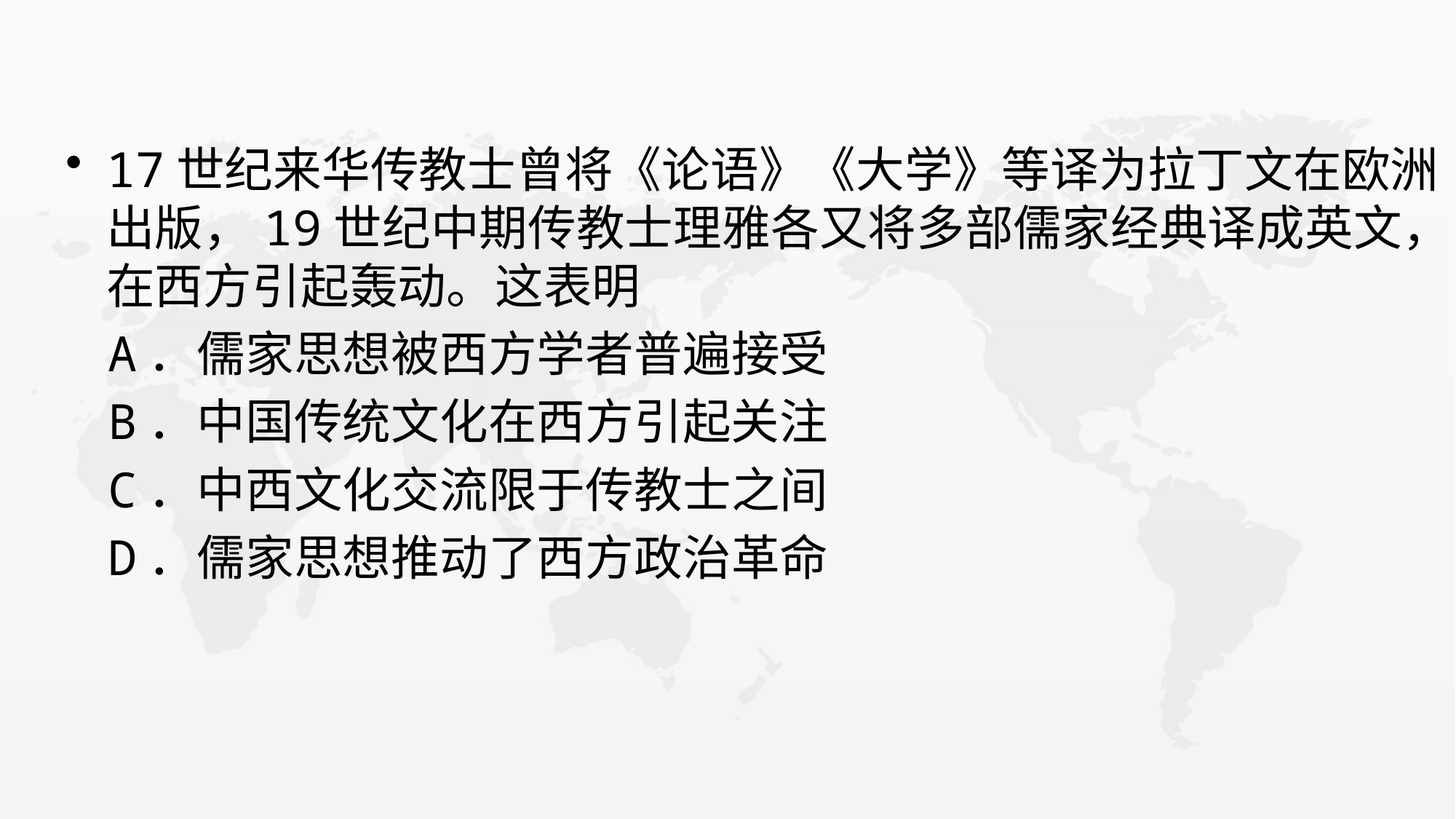

17世纪来华传教士曾将《论语》《大学》等译为拉丁文在欧洲出版，19世纪中期传教士理雅各又将多部儒家经典译成英文，在西方引起轰动。这表明
A．儒家思想被西方学者普遍接受
B．中国传统文化在西方引起关注
C．中西文化交流限于传教士之间
D．儒家思想推动了西方政治革命